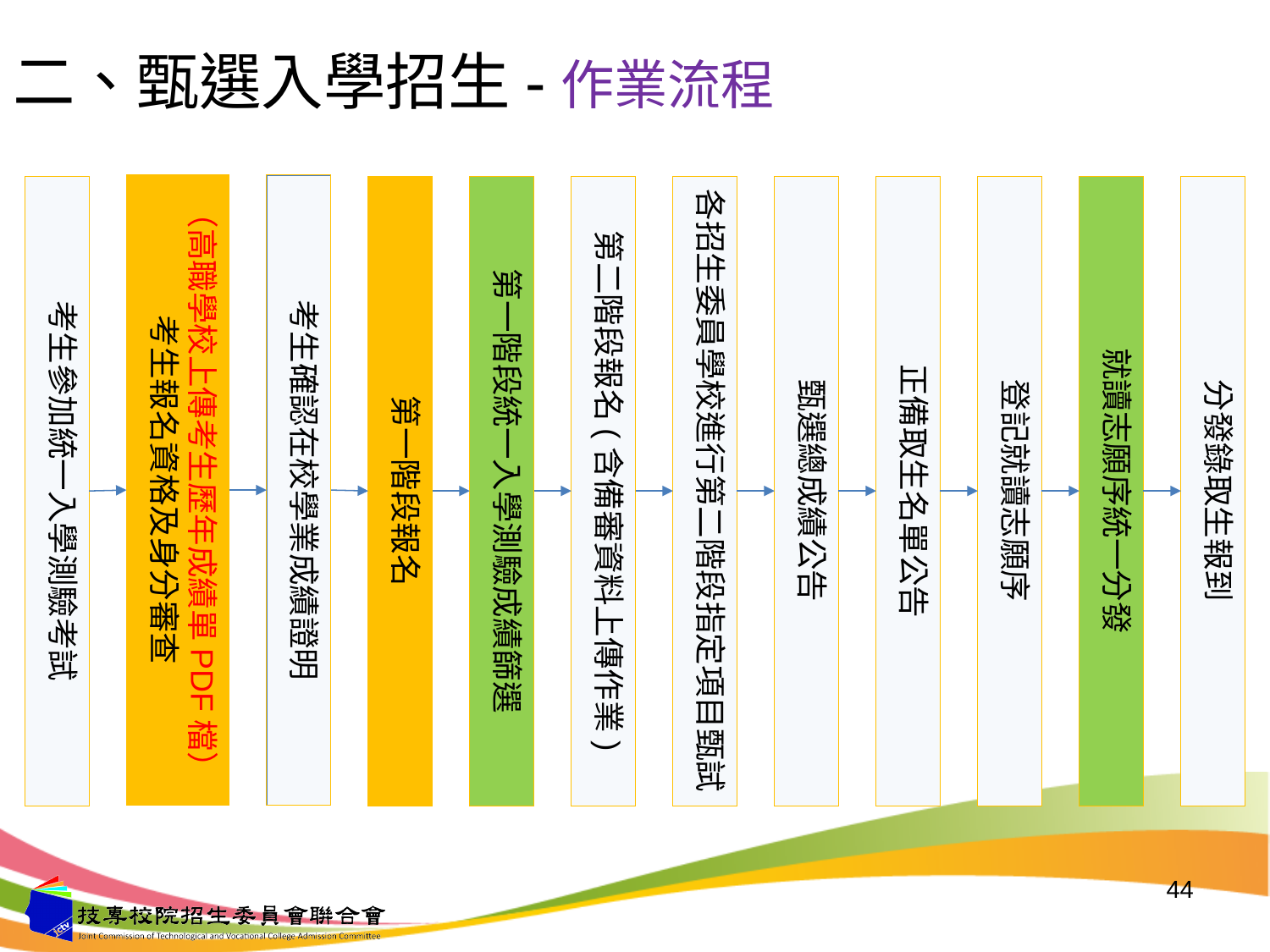

# 二、甄選入學招生-作業流程
（高職學校上傳考生歷年成績單PDF檔）
考生報名資格及身分審查
考生確認在校學業成績證明
考生參加統一入學測驗考試
第一階段報名
第一階段統一入學測驗成績篩選
第二階段報名(含備審資料上傳作業)
各招生委員學校進行第二階段指定項目甄試
甄選總成績公告
正備取生名單公告
登記就讀志願序
就讀志願序統一分發
分發錄取生報到
44